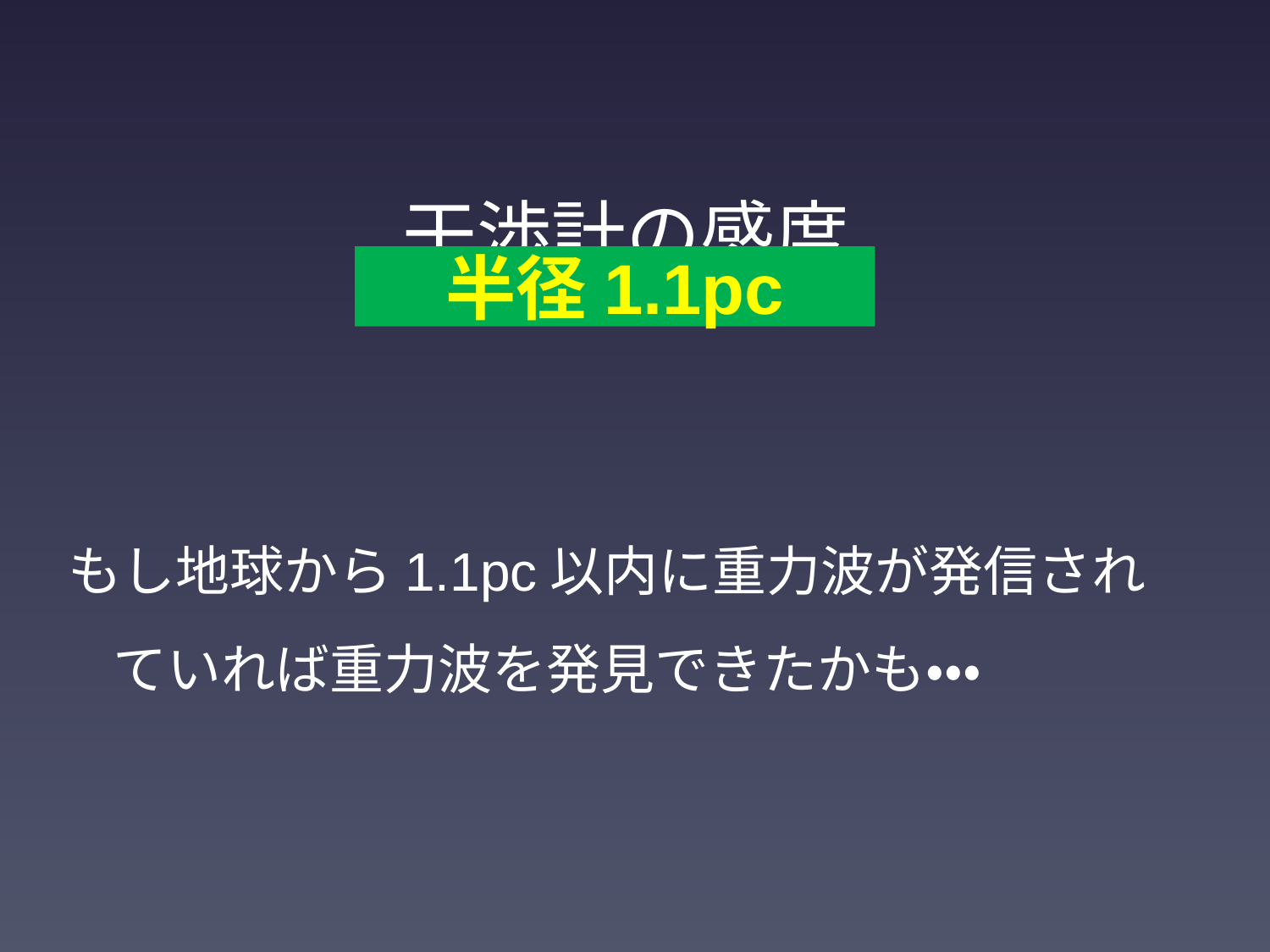

干渉計の感度

もし地球から1.1pc以内に重力波が発信されていれば重力波を発見できたかも・・・

半径1.1pc